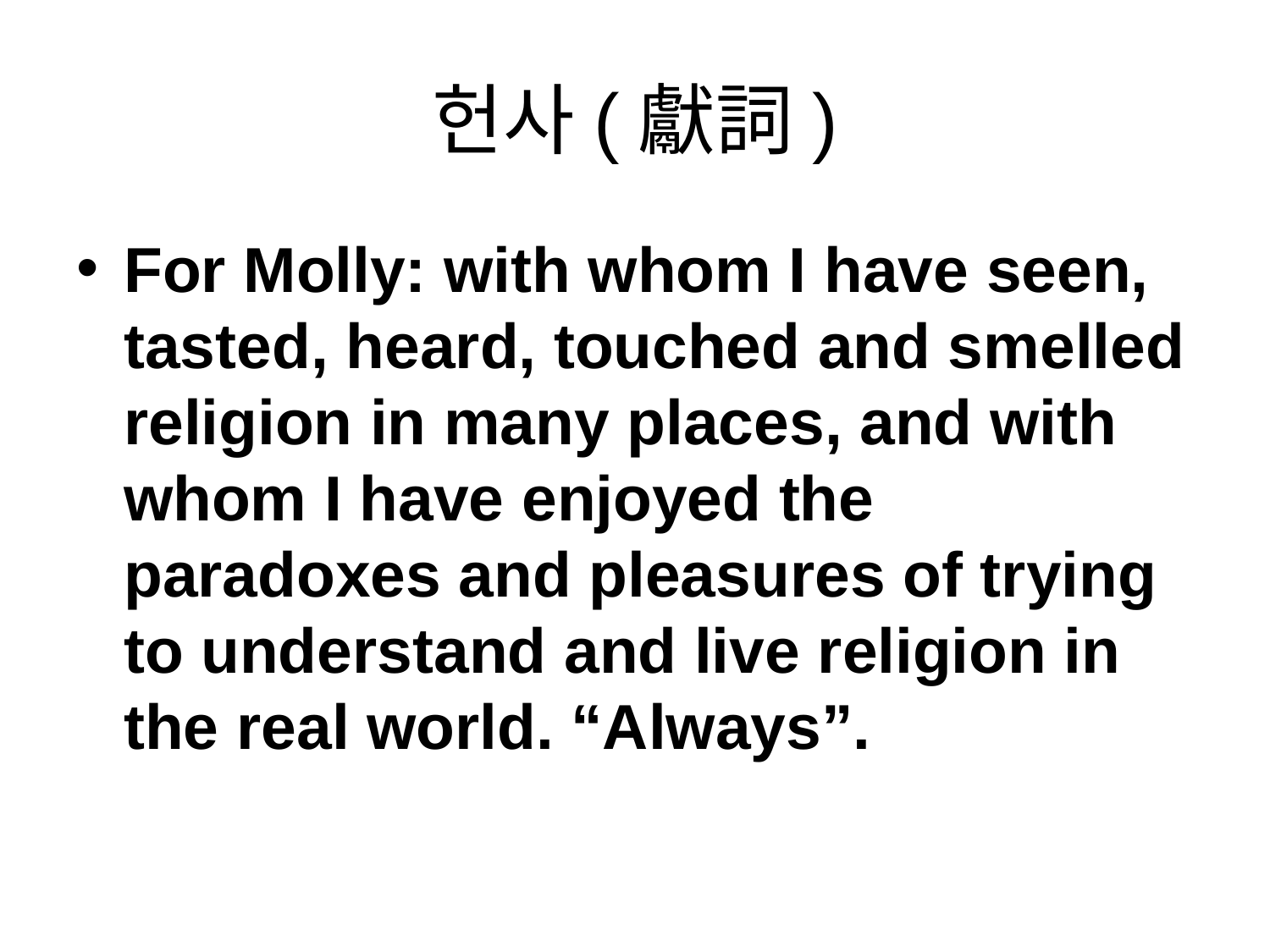

# 헌사(獻詞)
For Molly: with whom I have seen, tasted, heard, touched and smelled religion in many places, and with whom I have enjoyed the paradoxes and pleasures of trying to understand and live religion in the real world. “Always”.